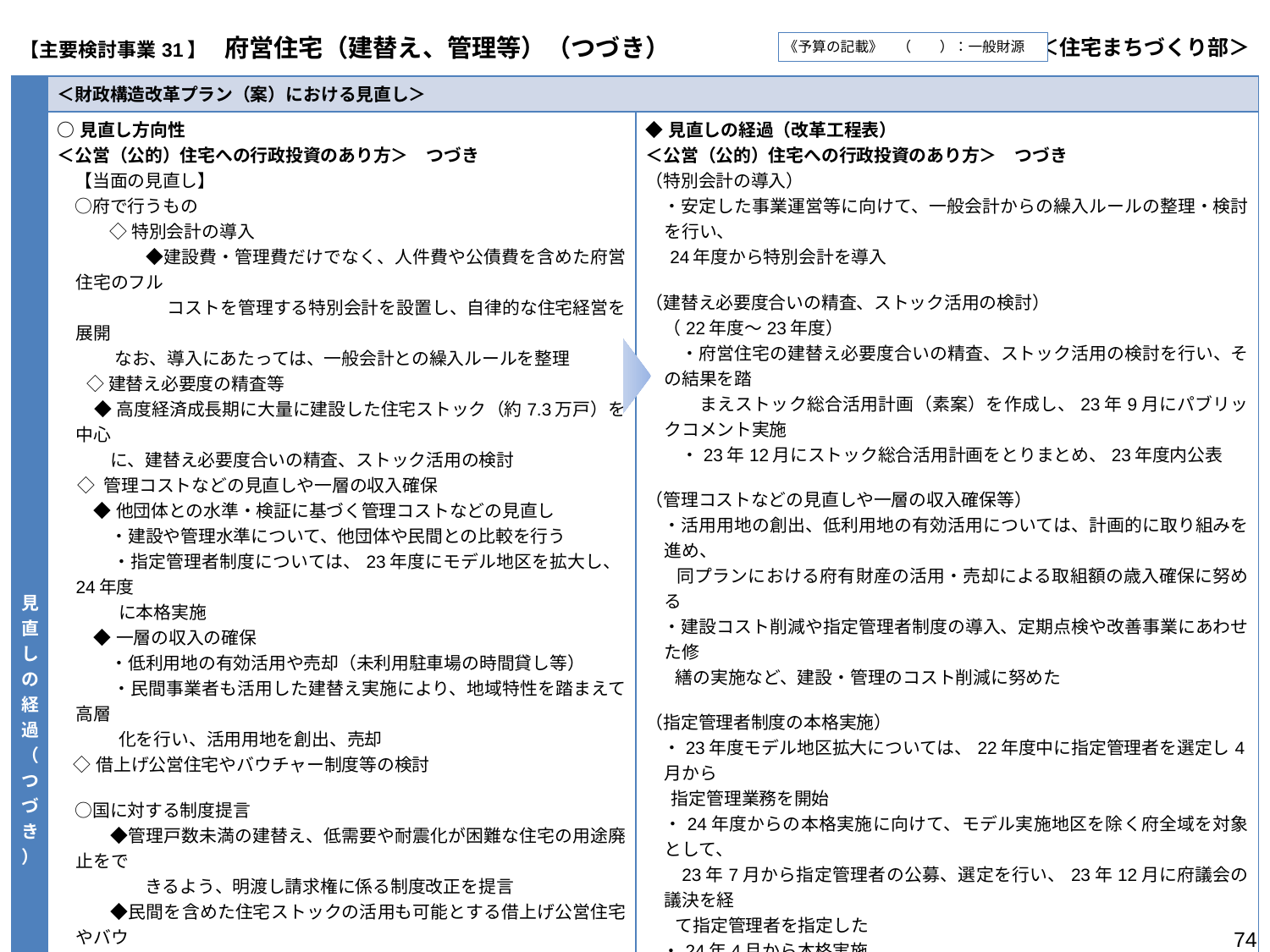

| 【主要検討事業31】　府営住宅（建替え、管理等）（つづき） | ＜住宅まちづくり部＞ |
| --- | --- |
《予算の記載》　（　　）：一般財源
| 見直しの経過（つづき） | ＜財政構造改革プラン（案）における見直し＞ |  |
| --- | --- | --- |
|  | ○見直し方向性 ＜公営（公的）住宅への行政投資のあり方＞　つづき 　【当面の見直し】 　○府で行うもの 　　　◇ 特別会計の導入 　　　　　◆建設費・管理費だけでなく、人件費や公債費を含めた府営住宅のフル　　　　 　　　　　　 コストを管理する特別会計を設置し、自律的な住宅経営を展開 なお、導入にあたっては、一般会計との繰入ルールを整理 　 ◇ 建替え必要度の精査等 ◆高度経済成長期に大量に建設した住宅ストック（約7.3万戸）を中心 に、建替え必要度合いの精査、ストック活用の検討 ◇ 管理コストなどの見直しや一層の収入確保 ◆他団体との水準・検証に基づく管理コストなどの見直し ・建設や管理水準について、他団体や民間との比較を行う ・指定管理者制度については、23年度にモデル地区を拡大し、24年度 に本格実施 ◆一層の収入の確保 ・低利用地の有効活用や売却（未利用駐車場の時間貸し等） ・民間事業者も活用した建替え実施により、地域特性を踏まえて高層 化を行い、活用用地を創出、売却 ◇借上げ公営住宅やバウチャー制度等の検討 　○国に対する制度提言 　　　◆管理戸数未満の建替え、低需要や耐震化が困難な住宅の用途廃止をで　　 　　　　　きるよう、明渡し請求権に係る制度改正を提言 　　　◆民間を含めた住宅ストックの活用も可能とする借上げ公営住宅やバウ　　　　 　　　　　チャー制度等の検討をすすめ、国に対し制度改正を提言 | ◆見直しの経過（改革工程表） ＜公営（公的）住宅への行政投資のあり方＞　つづき （特別会計の導入） ・安定した事業運営等に向けて、一般会計からの繰入ルールの整理・検討を行い、 24年度から特別会計を導入 （建替え必要度合いの精査、ストック活用の検討） 　（22年度～23年度） 　　・府営住宅の建替え必要度合いの精査、ストック活用の検討を行い、その結果を踏　 　　　まえストック総合活用計画（素案）を作成し、23年9月にパブリックコメント実施 　　・23年12月にストック総合活用計画をとりまとめ、23年度内公表 （管理コストなどの見直しや一層の収入確保等） ・活用用地の創出、低利用地の有効活用については、計画的に取り組みを進め、 　 同プランにおける府有財産の活用・売却による取組額の歳入確保に努める ・建設コスト削減や指定管理者制度の導入、定期点検や改善事業にあわせた修 　 繕の実施など、建設・管理のコスト削減に努めた （指定管理者制度の本格実施） ・23年度モデル地区拡大については、22年度中に指定管理者を選定し4月から 　 指定管理業務を開始 ・24年度からの本格実施に向けて、モデル実施地区を除く府全域を対象として、 　 23年7月から指定管理者の公募、選定を行い、23年12月に府議会の議決を経 　 て指定管理者を指定した ・24年4月から本格実施 （国への制度提言） ・22年度から24年度に国（国土交通省等）に対し、建替えや用途廃止に係る明 渡し請求権の付与に関する要望を行った ・24年3月、住宅バウチャー制度について、国に対して制度提案を実施 ・24年6月　国の生活困窮者対策の検討の場で、住宅バウチャー制度について提示 ・24年7月に、住宅セーフティネットの確立・強化へ向け国への提案・要望を実施 ・住宅バウチャー制度については、国へ提案を行ったものの、財源の確保など、さらに 検討を要する点も多く、すぐに制度創設に至る状況にないが、今後も機会を捉え、 国へ働きかけを行う |

74